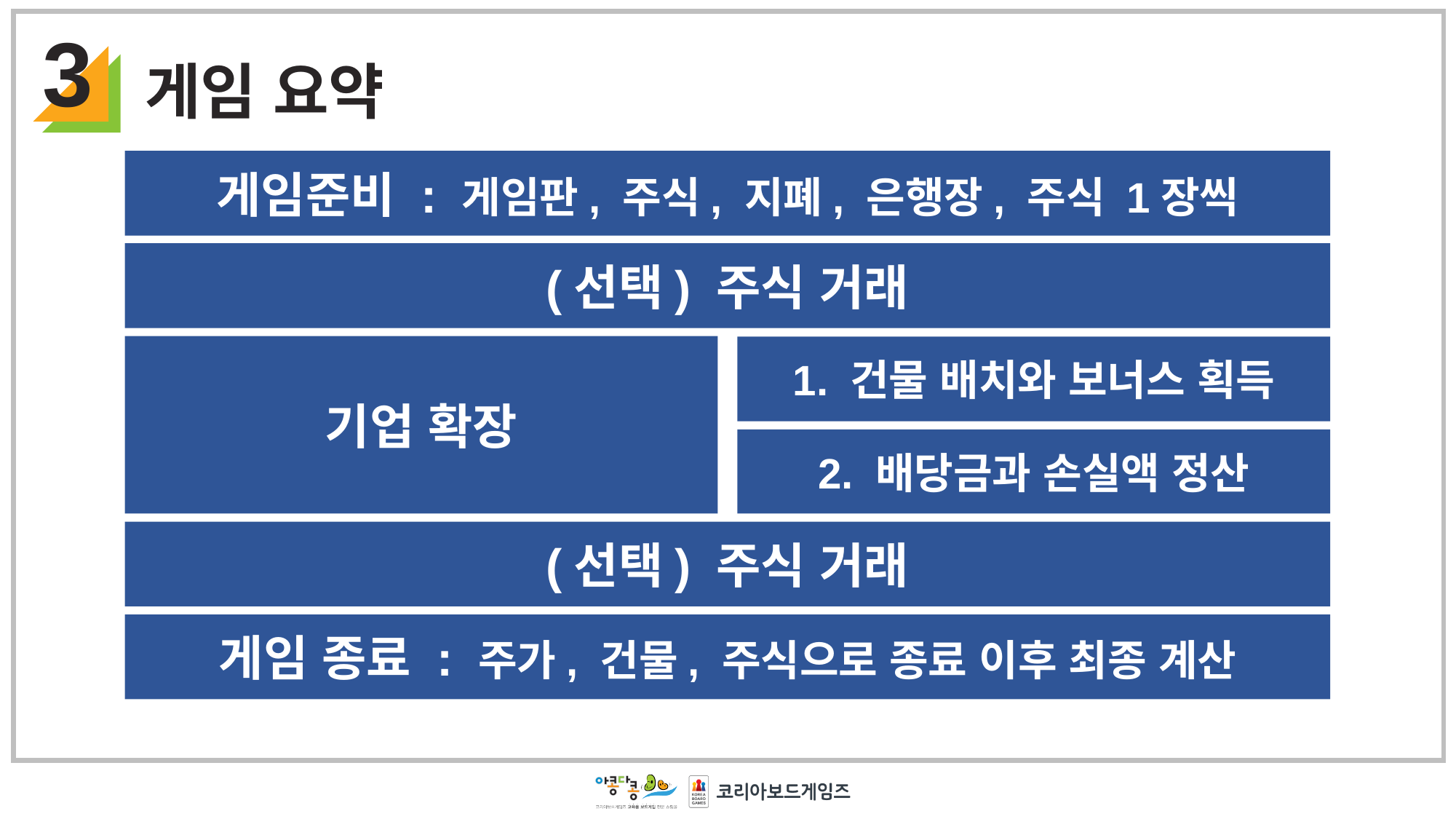

3
게임 요약
게임준비 : 게임판, 주식, 지폐, 은행장, 주식 1장씩
(선택) 주식 거래
기업 확장
1. 건물 배치와 보너스 획득
2. 배당금과 손실액 정산
(선택) 주식 거래
게임 종료 : 주가, 건물, 주식으로 종료 이후 최종 계산